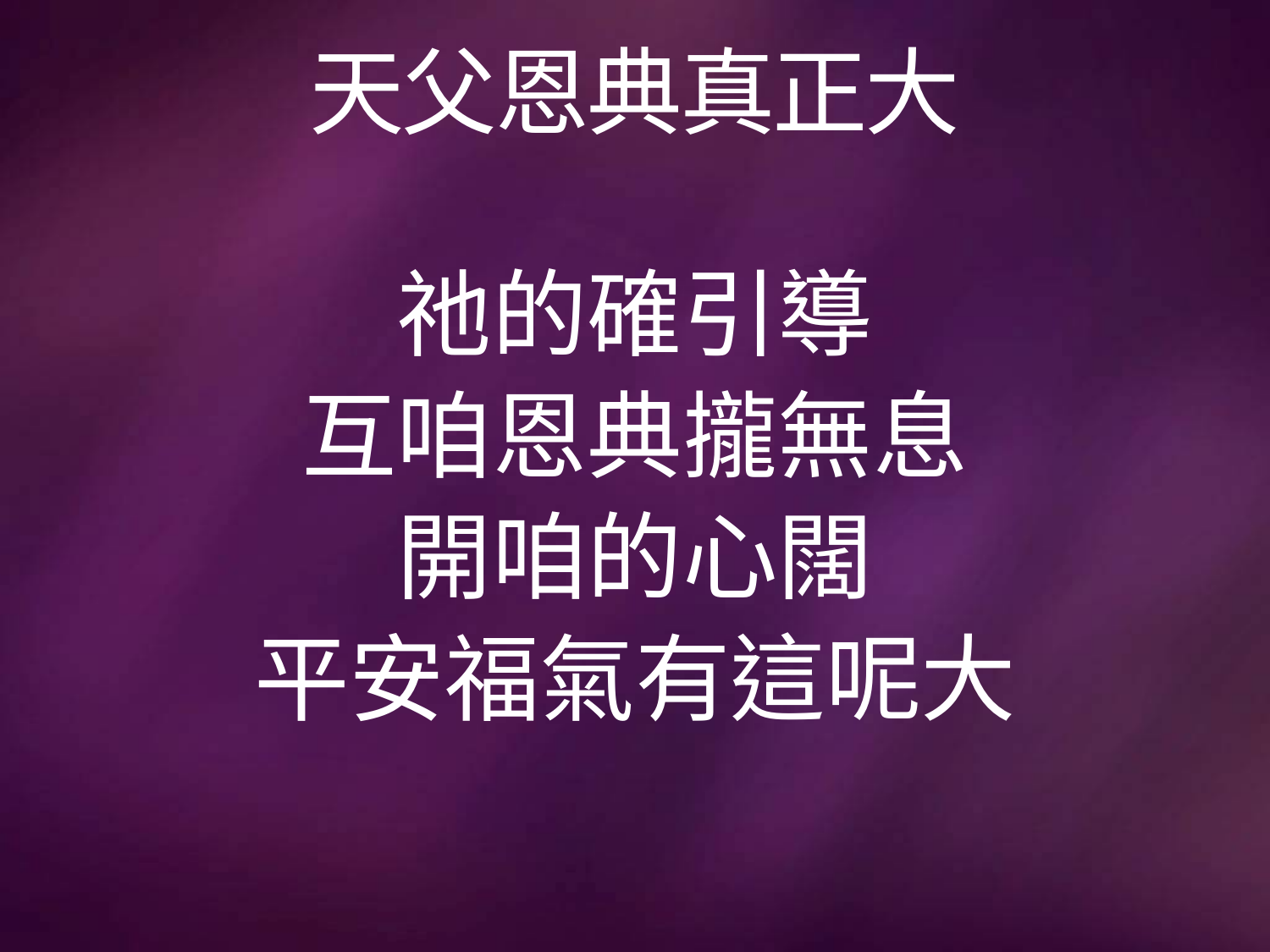

# 天父恩典真正大
祂的確引導
互咱恩典攏無息
開咱的心闊
平安福氣有這呢大